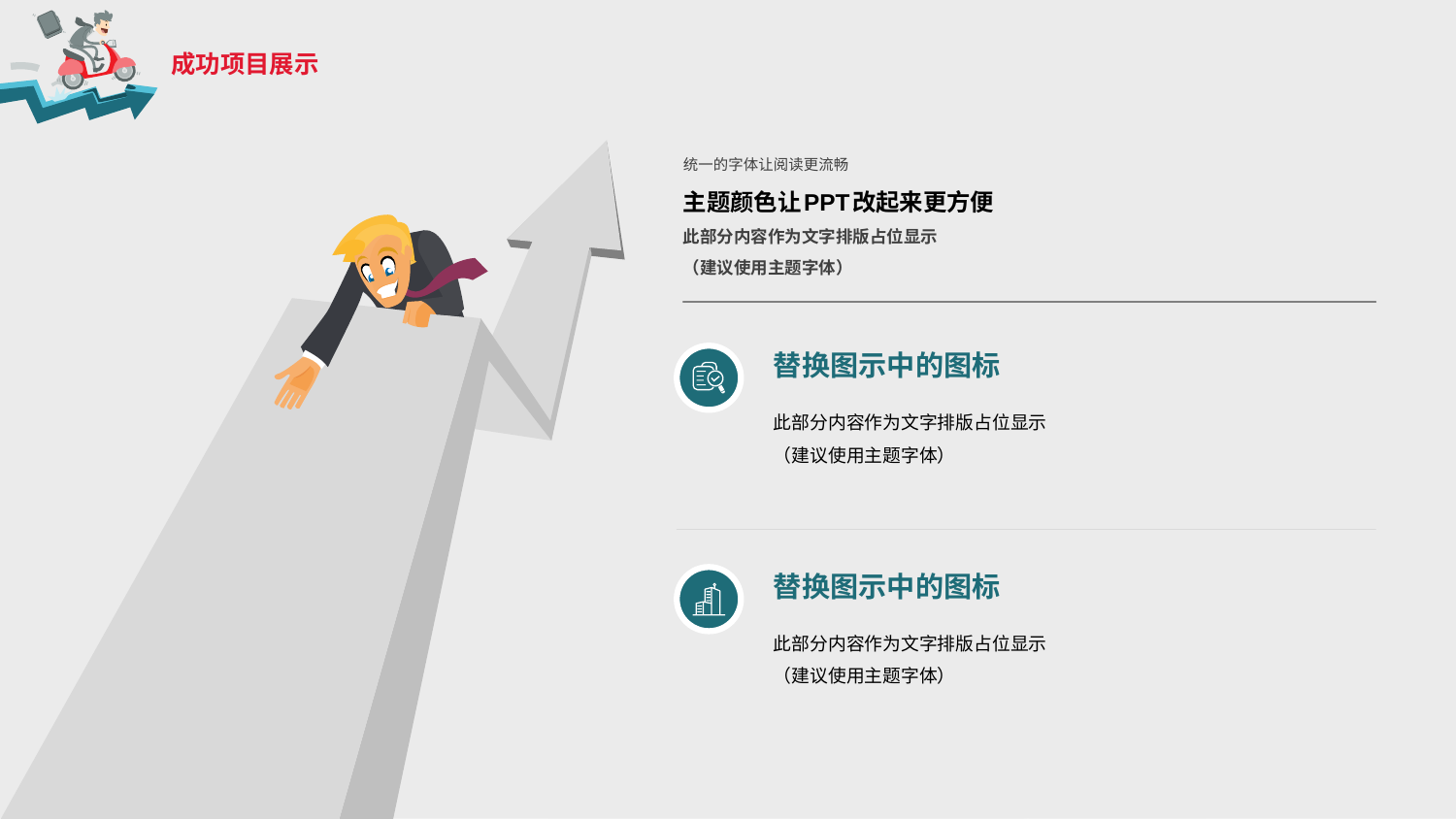

成功项目展示
统一的字体让阅读更流畅
主题颜色让PPT改起来更方便
此部分内容作为文字排版占位显示
（建议使用主题字体）

替换图示中的图标
此部分内容作为文字排版占位显示
（建议使用主题字体）

替换图示中的图标
此部分内容作为文字排版占位显示
（建议使用主题字体）